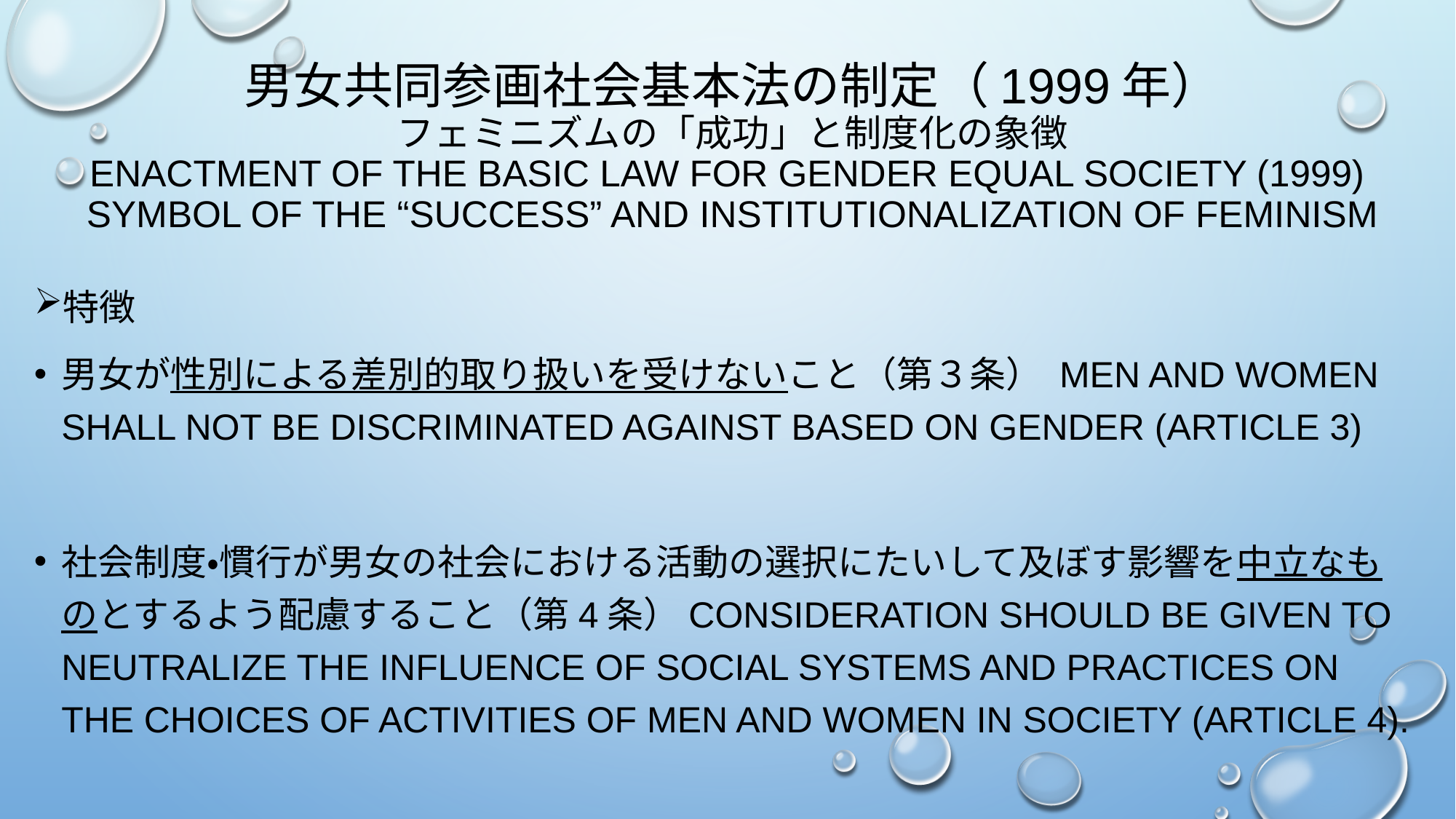

# 男女共同参画社会基本法の制定（1999年） フェミニズムの「成功」と制度化の象徴 Enactment of the Basic Law for Gender Equal Society (1999) Symbol of the “success” and institutionalization of feminism
特徴
男女が性別による差別的取り扱いを受けないこと（第３条） Men and women shall not be discriminated against based on gender (Article 3)

社会制度・慣行が男女の社会における活動の選択にたいして及ぼす影響を中立なものとするよう配慮すること（第4条）Consideration should be given to neutralize the influence of social systems and practices on the choices of activities of men and women in society (Article 4).